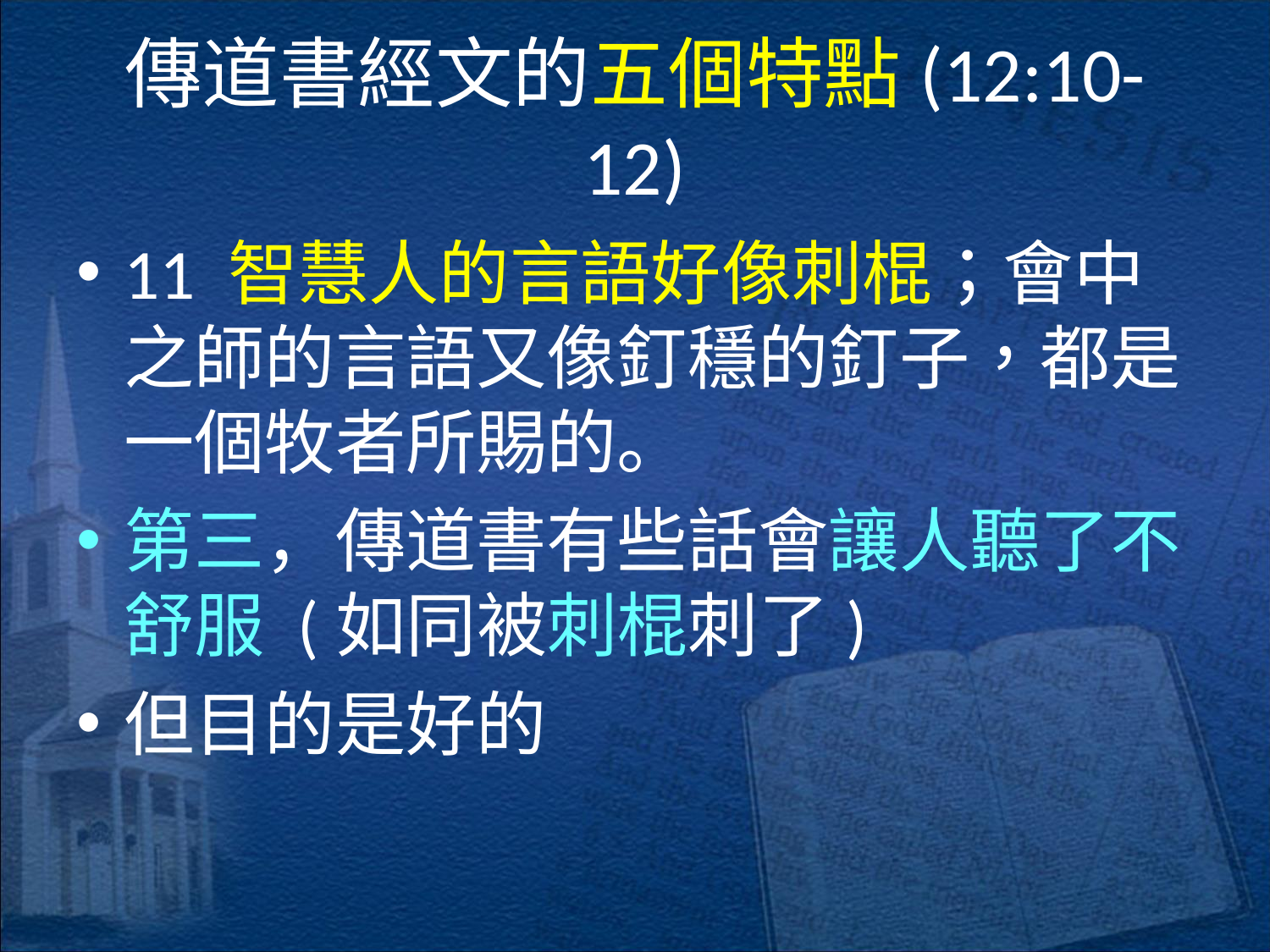

# 傳道書經文的五個特點(12:10-12)
11 智慧人的言語好像刺棍；會中之師的言語又像釘穩的釘子，都是一個牧者所賜的。
第三，傳道書有些話會讓人聽了不舒服 (如同被刺棍刺了)
但目的是好的